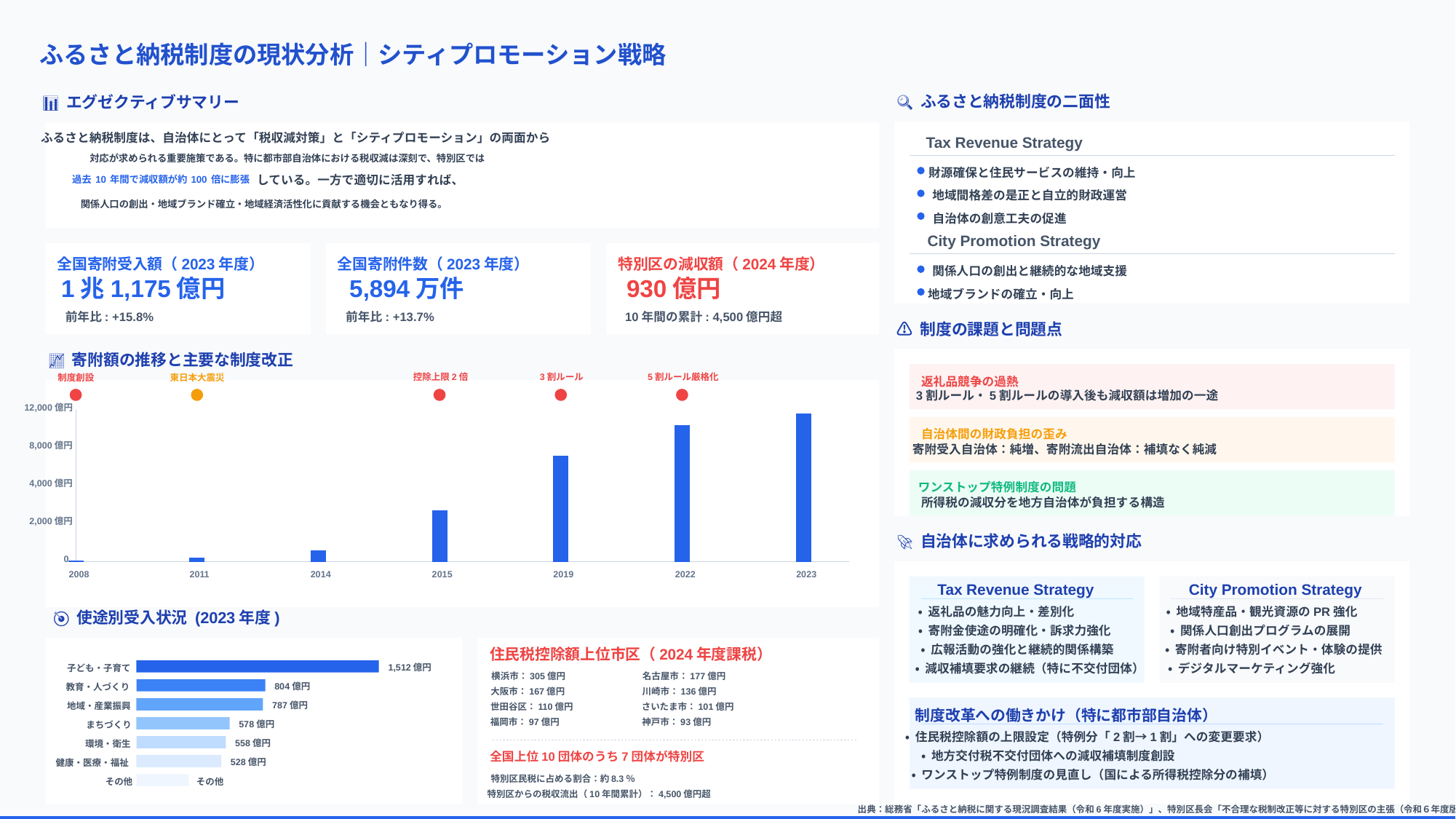

ふるさと納税制度の現状分析｜シティプロモーション戦略
🔍 ふるさと納税制度の二面性

Tax Revenue Strategy

財源確保と住民サービスの維持・向上

地域間格差の是正と自立的財政運営

自治体の創意工夫の促進

City Promotion Strategy

関係人口の創出と継続的な地域支援

地域ブランドの確立・向上

⚠️ 制度の課題と問題点

返礼品競争の過熱
3割ルール・5割ルールの導入後も減収額は増加の一途

自治体間の財政負担の歪み
寄附受入自治体：純増、寄附流出自治体：補填なく純減

ワンストップ特例制度の問題
所得税の減収分を地方自治体が負担する構造
🚀 自治体に求められる戦略的対応

Tax Revenue Strategy
City Promotion Strategy

• 返礼品の魅力向上・差別化
• 地域特産品・観光資源のPR強化

• 寄附金使途の明確化・訴求力強化
• 関係人口創出プログラムの展開
• 広報活動の強化と継続的関係構築
• 寄附者向け特別イベント・体験の提供
• 減収補填要求の継続（特に不交付団体）
• デジタルマーケティング強化

制度改革への働きかけ（特に都市部自治体）
• 住民税控除額の上限設定（特例分「2割→1割」への変更要求）

• 地方交付税不交付団体への減収補填制度創設
• ワンストップ特例制度の見直し（国による所得税控除分の補填）
📊 エグゼクティブサマリー

ふるさと納税制度は、自治体にとって「税収減対策」と「シティプロモーション」の両面から
対応が求められる重要施策である。特に都市部自治体における税収減は深刻で、特別区では
過去10年間で減収額が約100倍に膨張
関係人口の創出・地域ブランド確立・地域経済活性化に貢献する機会ともなり得る。

全国寄附受入額（2023年度）
全国寄附件数（2023年度）
特別区の減収額（2024年度）
1兆1,175億円
5,894万件
930億円
前年比: +15.8%
前年比: +13.7%
10年間の累計: 4,500億円超
📈 寄附額の推移と主要な制度改正
控除上限2倍
3割ルール
5割ルール厳格化
制度創設
東日本大震災

12,000億円

8,000億円

4,000億円
2,000億円

0

2008
2011
2014
2015
2019
2022
2023

🎯 使途別受入状況 (2023年度)

1,512億円
子ども・子育て

804億円
教育・人づくり

787億円
地域・産業振興

578億円
まちづくり

558億円
環境・衛生

528億円
健康・医療・福祉

その他
その他

住民税控除額上位市区（2024年度課税）
横浜市：305億円
名古屋市：177億円
大阪市：167億円
川崎市：136億円
世田谷区：110億円
さいたま市：101億円
福岡市：97億円
神戸市：93億円

全国上位10団体のうち7団体が特別区
特別区民税に占める割合：約8.3％
特別区からの税収流出（10年間累計）：4,500億円超
している。一方で適切に活用すれば、
出典：総務省「ふるさと納税に関する現況調査結果（令和6年度実施）」、特別区長会「不合理な税制改正等に対する特別区の主張（令和６年度版）」